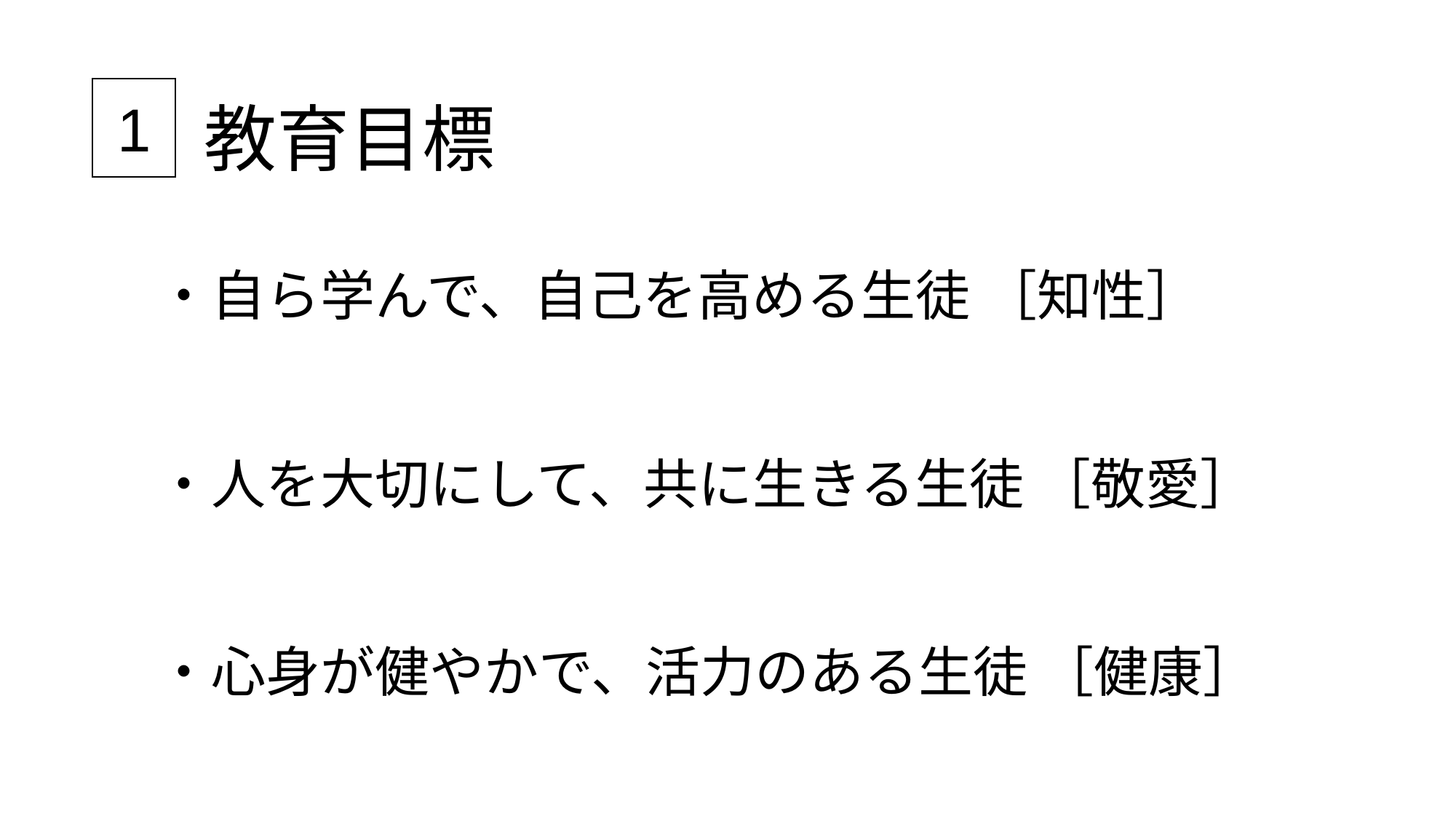

1
教育目標
・自ら学んで、自己を高める生徒 ［知性］

・人を大切にして、共に生きる生徒 ［敬愛］

・心身が健やかで、活力のある生徒 ［健康］